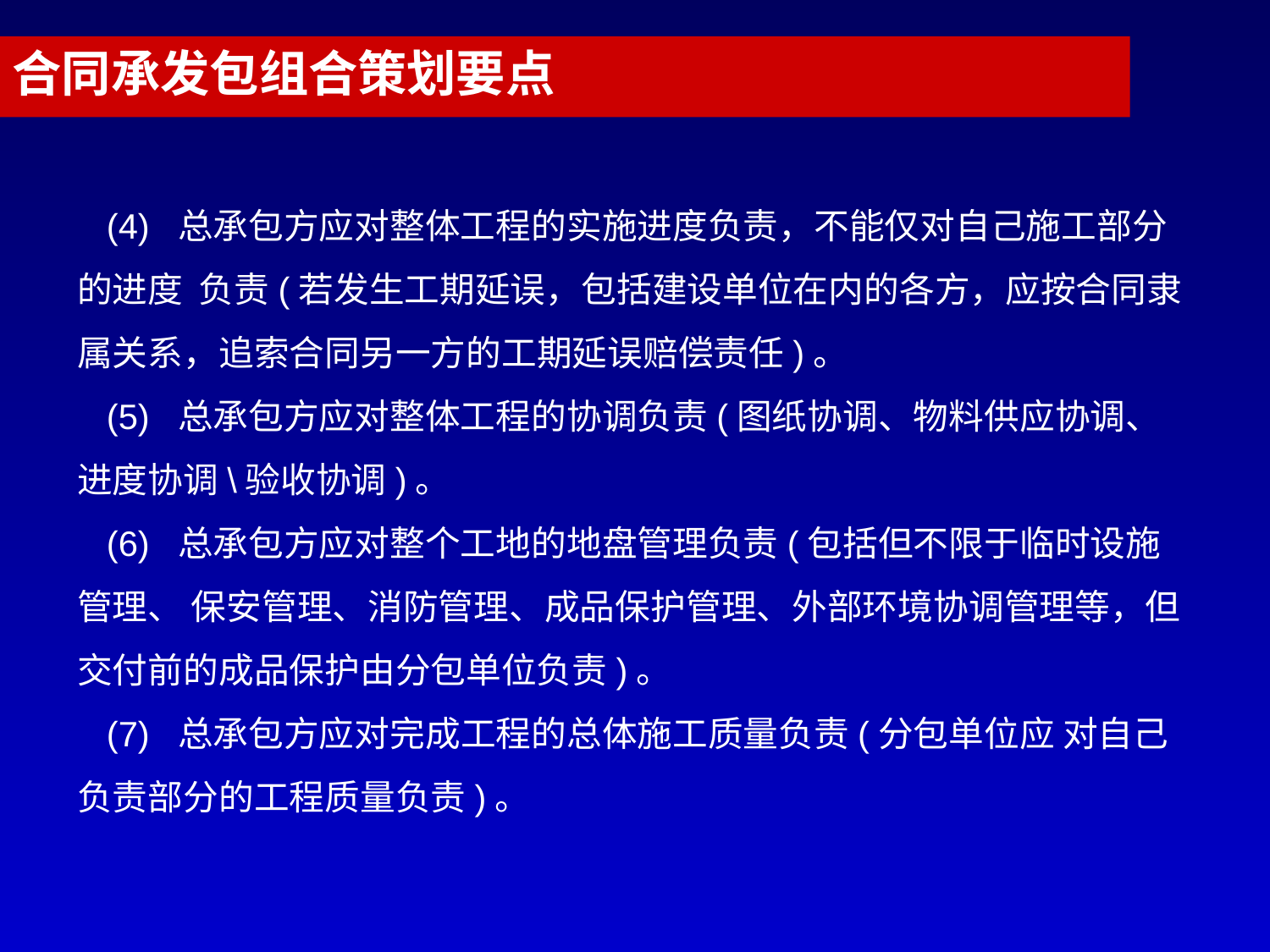

合同承发包组合策划要点
   (4)  总承包方应对整体工程的实施进度负责，不能仅对自己施工部分的进度  负责(若发生工期延误，包括建设单位在内的各方，应按合同隶属关系，追索合同另一方的工期延误赔偿责任)。
   (5)  总承包方应对整体工程的协调负责(图纸协调、物料供应协调、进度协调\验收协调)。
   (6)  总承包方应对整个工地的地盘管理负责(包括但不限于临时设施管理、 保安管理、消防管理、成品保护管理、外部环境协调管理等，但交付前的成品保护由分包单位负责)。
   (7)  总承包方应对完成工程的总体施工质量负责(分包单位应 对自己负责部分的工程质量负责)。
75